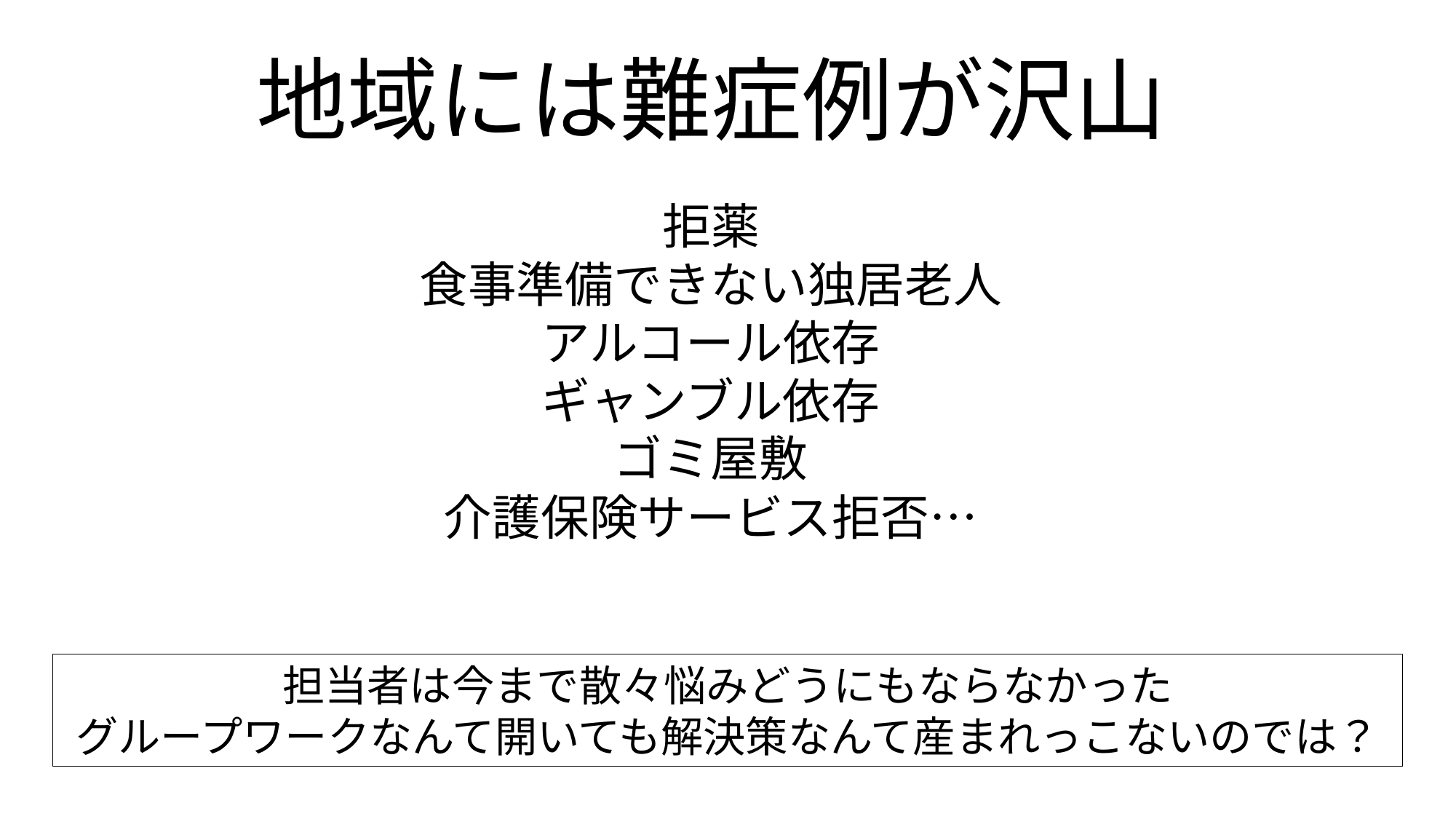

地域には難症例が沢山

拒薬
食事準備できない独居老人
アルコール依存
ギャンブル依存
ゴミ屋敷
介護保険サービス拒否…
担当者は今まで散々悩みどうにもならなかった
グループワークなんて開いても解決策なんて産まれっこないのでは？